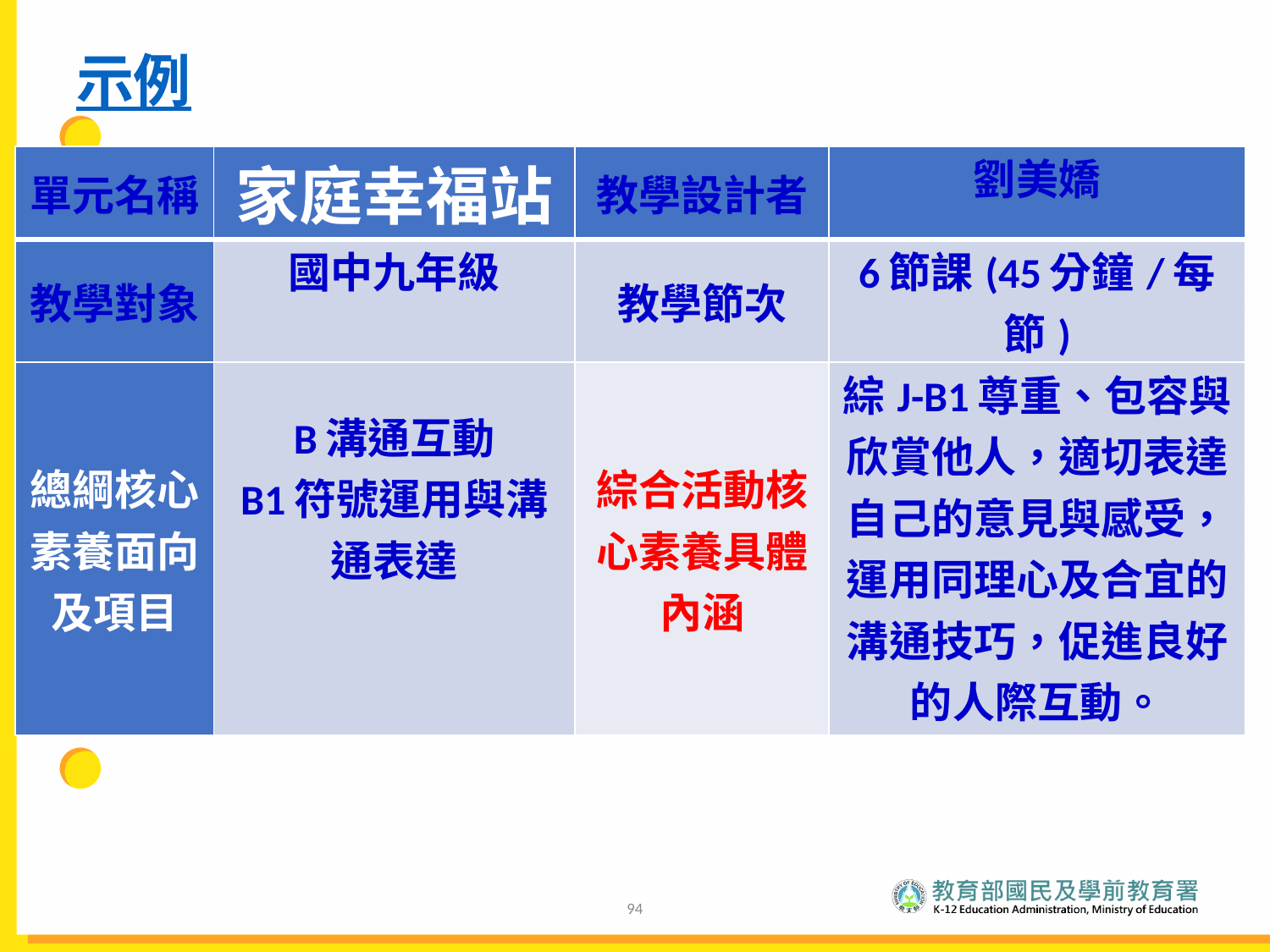

# 示例
| 單元名稱 | 家庭幸福站 | 教學設計者 | 劉美嬌 |
| --- | --- | --- | --- |
| 教學對象 | 國中九年級 | 教學節次 | 6節課(45分鐘/每節) |
| 總綱核心素養面向及項目 | B溝通互動 B1符號運用與溝通表達 | 綜合活動核心素養具體內涵 | 綜J-B1尊重、包容與欣賞他人，適切表達自己的意見與感受，運用同理心及合宜的溝通技巧，促進良好的人際互動。 |
94